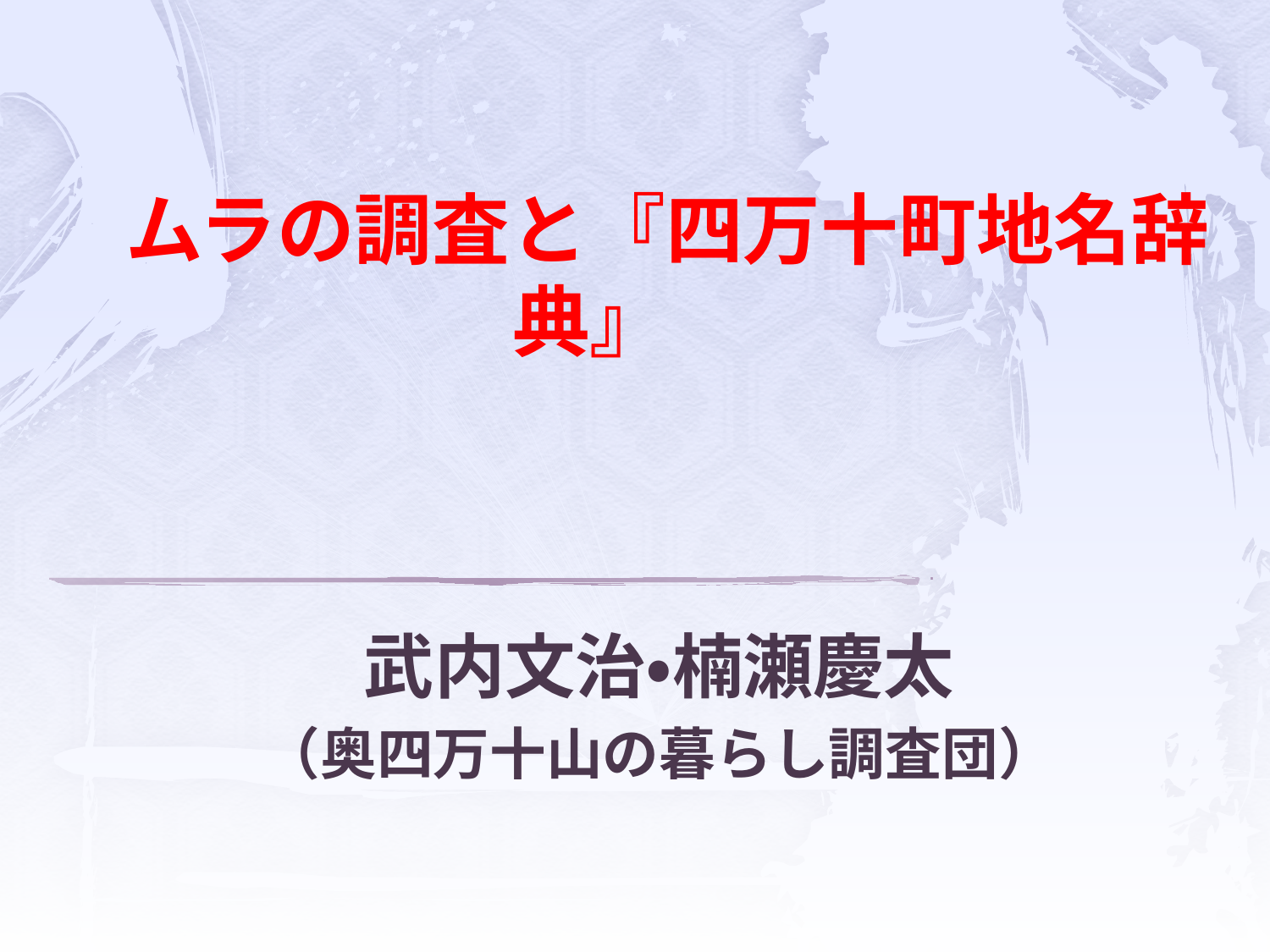

# ムラの調査と『四万十町地名辞典』
武内文治・楠瀬慶太
（奥四万十山の暮らし調査団）